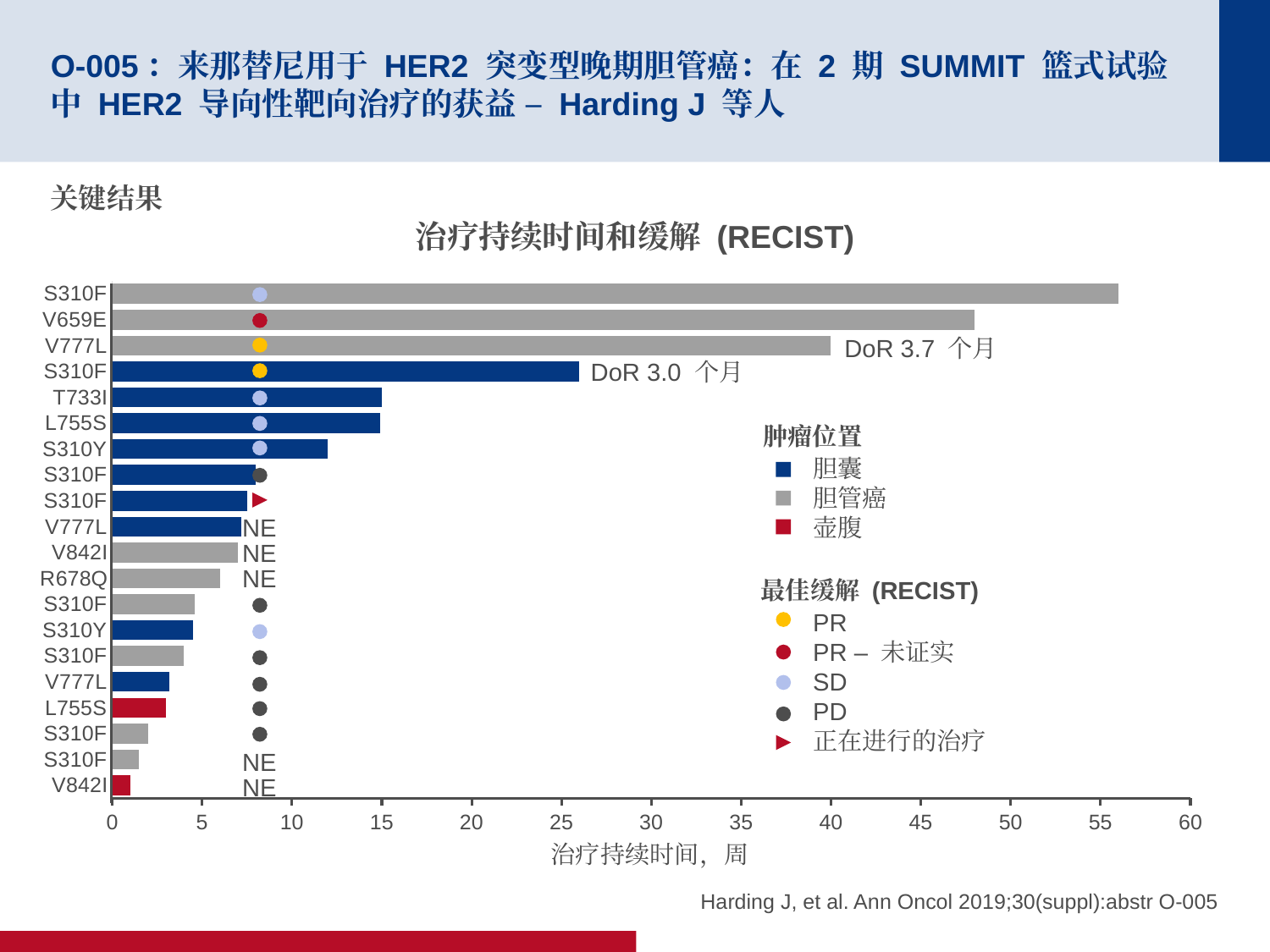

# O-005：来那替尼用于 HER2 突变型晚期胆管癌：在 2 期 SUMMIT 篮式试验中 HER2 导向性靶向治疗的获益 – Harding J 等人
关键结果

治疗持续时间和缓解 (RECIST)

### Chart

| Category | Series 1 |
|---|---|
| V842I | 1.0 |
| S310F | 1.5 |
| S310F | 2.0 |
| L755S | 3.0 |
| V777L | 3.2 |
| S310F | 4.0 |
| S310Y | 4.5 |
| S310F | 4.6 |
| R678Q | 6.0 |
| V842I | 7.0 |
| V777L | 7.2 |
| S310F | 7.5 |
| S310F | 8.0 |
| S310Y | 12.0 |
| L755S | 14.9 |
| T733I | 15.0 |
| S310F | 26.0 |
| V777L | 40.0 |
| V659E | 48.0 |
| S310F | 56.0 |

DoR 3.7 个月

DoR 3.0 个月

肿瘤位置
胆囊
胆管癌
壶腹

最佳缓解 (RECIST)
PR
PR – 未证实
SD
PD
正在进行的治疗

NE
NE
NE

NE
NE
治疗持续时间，周
Harding J, et al. Ann Oncol 2019;30(suppl):abstr O-005